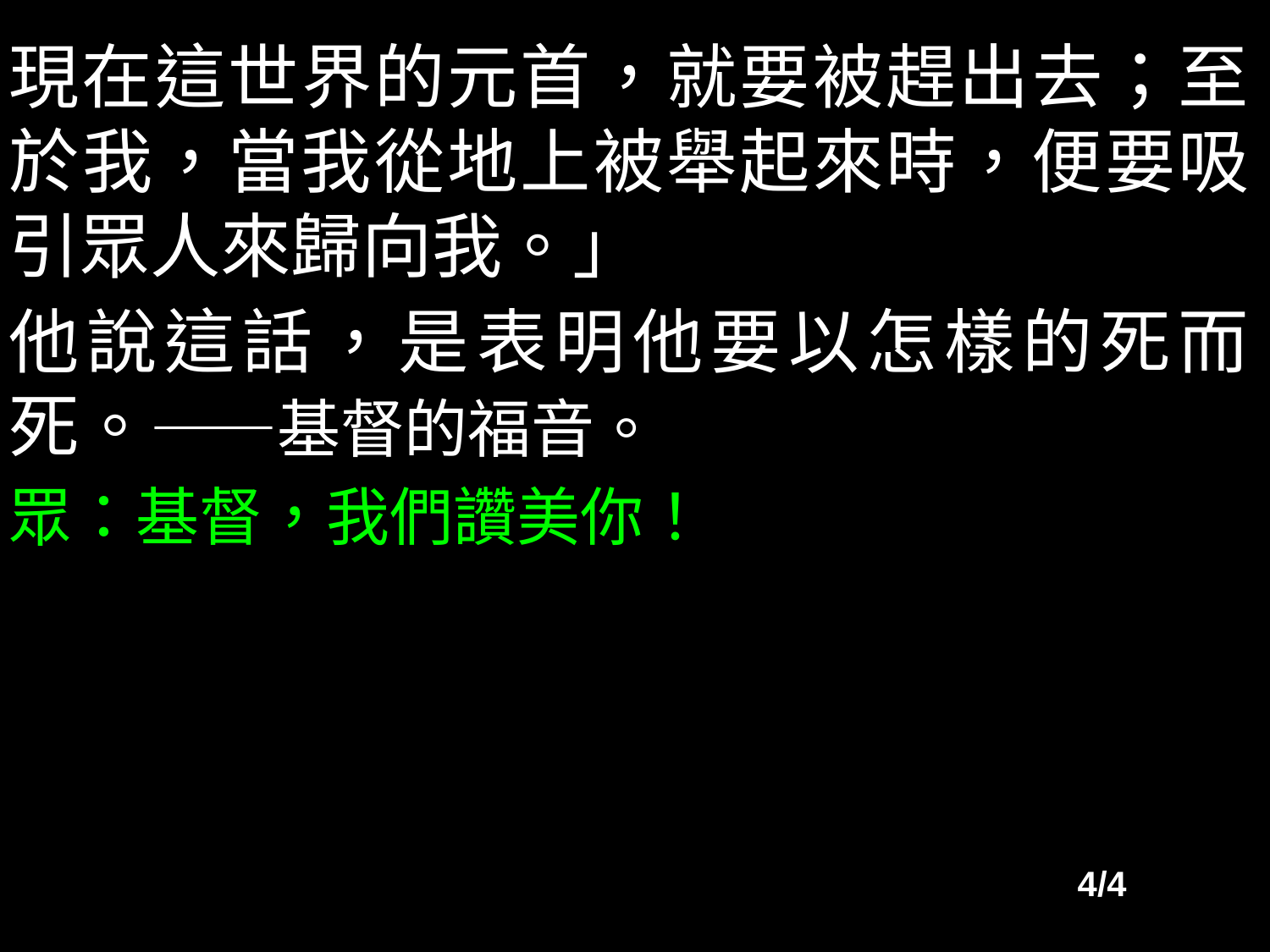

現在這世界的元首，就要被趕出去；至於我，當我從地上被舉起來時，便要吸引眾人來歸向我。」
他說這話，是表明他要以怎樣的死而死。——基督的福音。
眾：基督，我們讚美你！

4/4